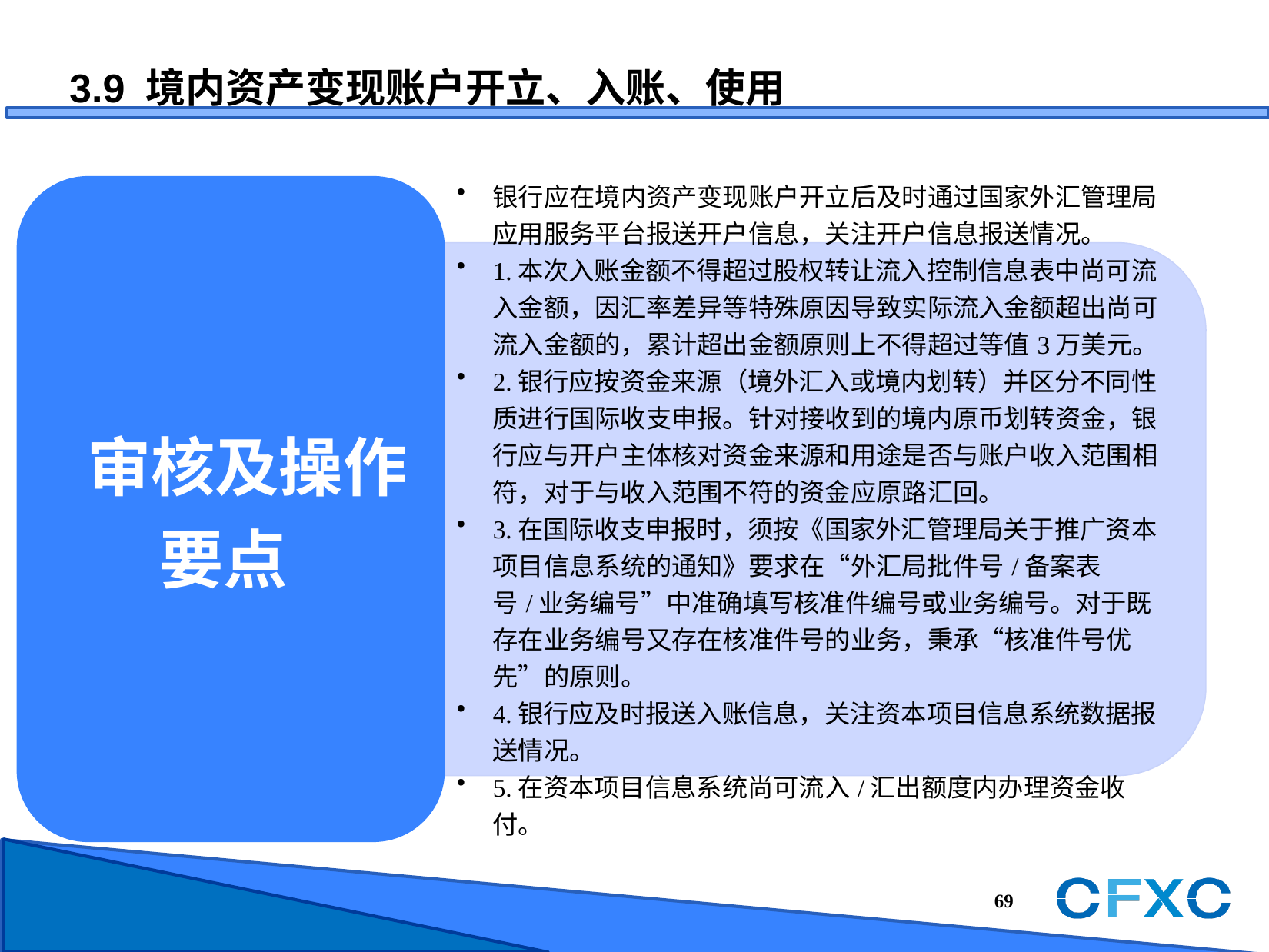

3.9 境内资产变现账户开立、入账、使用
 审核及操作要点
银行应在境内资产变现账户开立后及时通过国家外汇管理局应用服务平台报送开户信息，关注开户信息报送情况。
1.本次入账金额不得超过股权转让流入控制信息表中尚可流入金额，因汇率差异等特殊原因导致实际流入金额超出尚可流入金额的，累计超出金额原则上不得超过等值3万美元。
2.银行应按资金来源（境外汇入或境内划转）并区分不同性质进行国际收支申报。针对接收到的境内原币划转资金，银行应与开户主体核对资金来源和用途是否与账户收入范围相符，对于与收入范围不符的资金应原路汇回。
3.在国际收支申报时，须按《国家外汇管理局关于推广资本项目信息系统的通知》要求在“外汇局批件号/备案表号/业务编号”中准确填写核准件编号或业务编号。对于既存在业务编号又存在核准件号的业务，秉承“核准件号优先”的原则。
4.银行应及时报送入账信息，关注资本项目信息系统数据报送情况。
5.在资本项目信息系统尚可流入/汇出额度内办理资金收付。
69